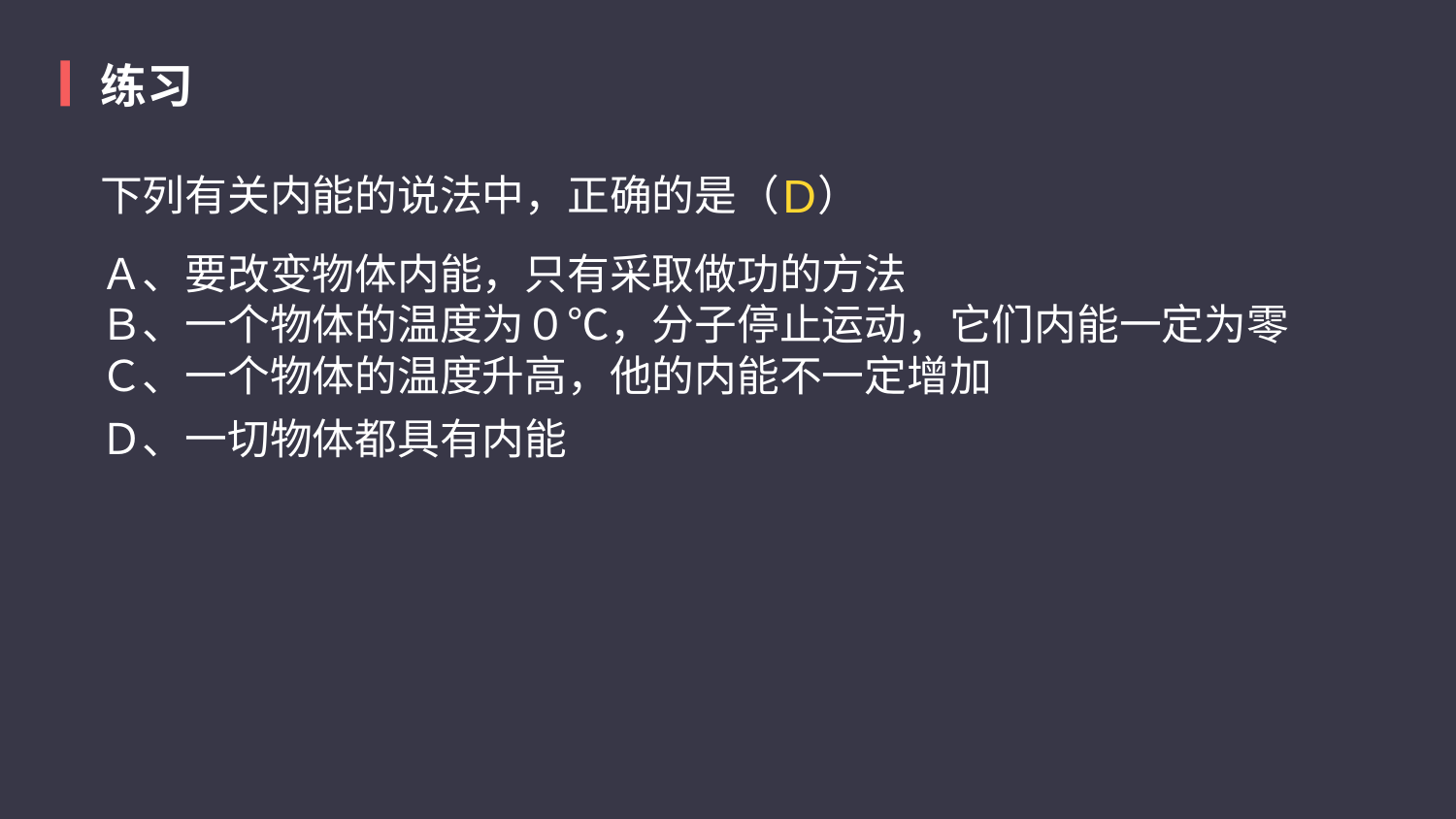

练习

D
下列有关内能的说法中，正确的是（    ）
Ａ、要改变物体内能，只有采取做功的方法
Ｂ、一个物体的温度为０℃，分子停止运动，它们内能一定为零
Ｃ、一个物体的温度升高，他的内能不一定增加
Ｄ、一切物体都具有内能